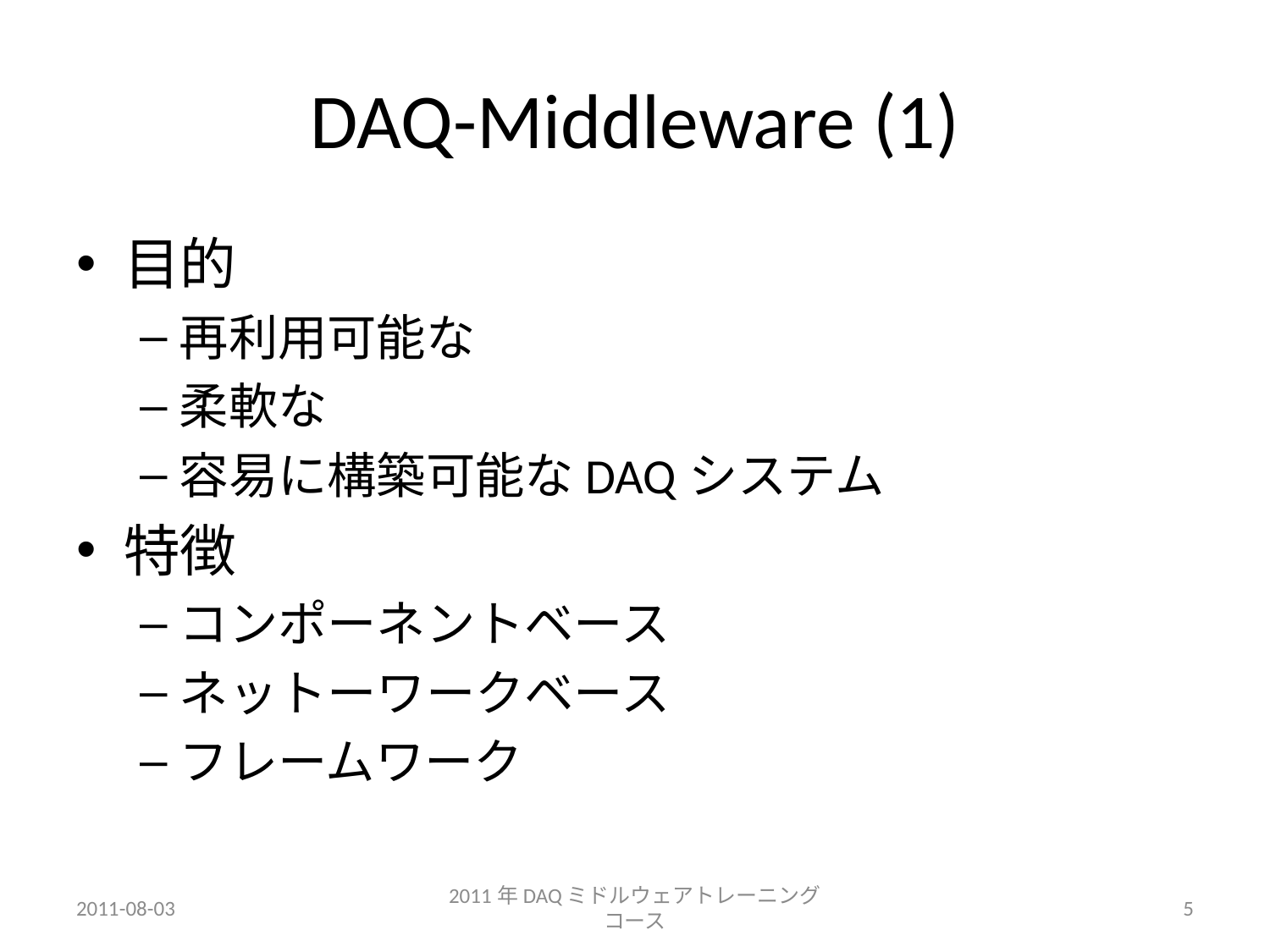

# DAQ-Middleware (1)
目的
再利用可能な
柔軟な
容易に構築可能なDAQシステム
特徴
コンポーネントベース
ネットーワークベース
フレームワーク
2011-08-03
2011年DAQミドルウェアトレーニングコース
5